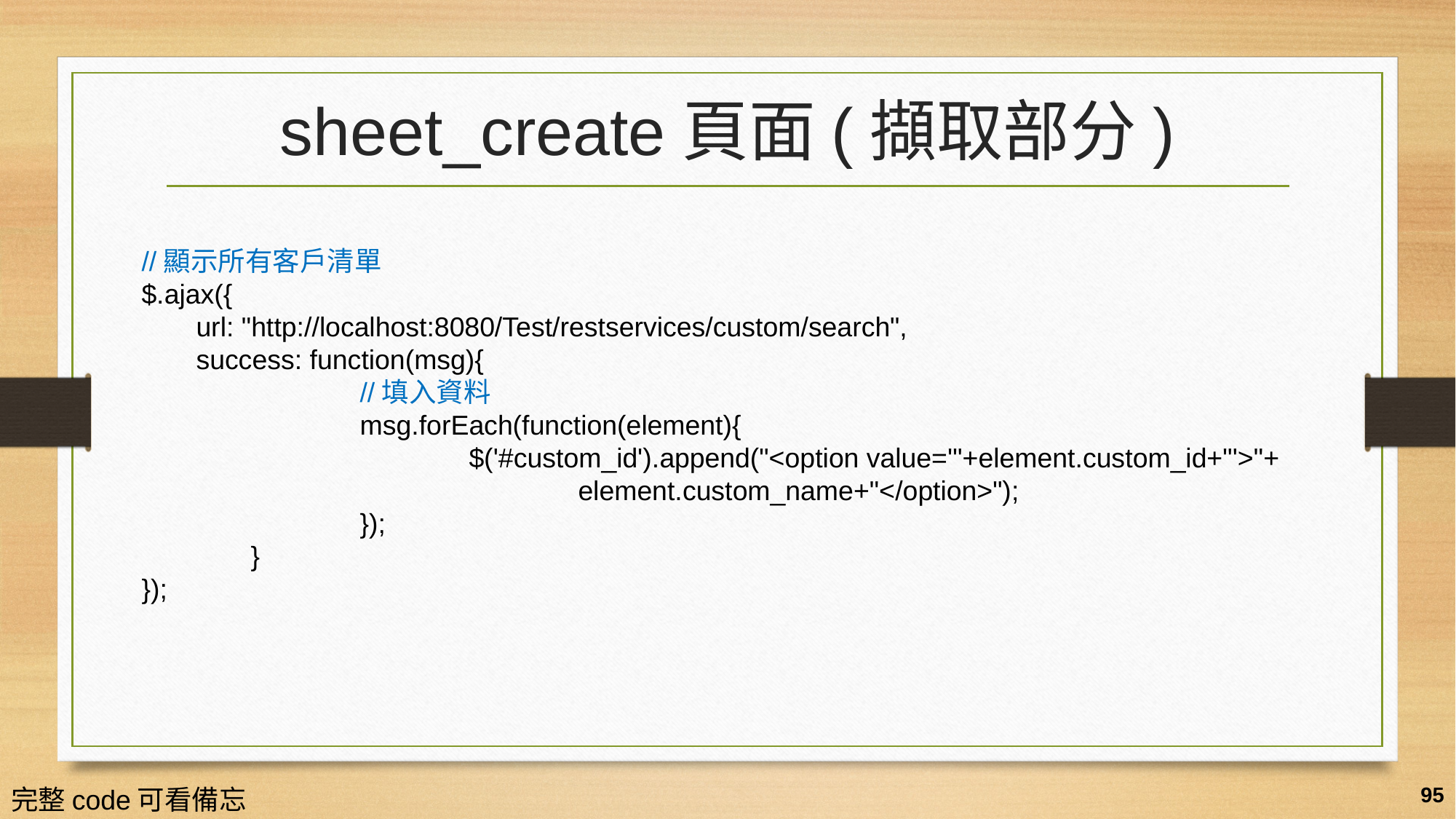

# sheet_create頁面(擷取部分)
//顯示所有客戶清單
$.ajax({
url: "http://localhost:8080/Test/restservices/custom/search",
success: function(msg){
		//填入資料
		msg.forEach(function(element){
			$('#custom_id').append("<option value='"+element.custom_id+"'>"+
				element.custom_name+"</option>");
		});
	}
});
完整code可看備忘搞
95